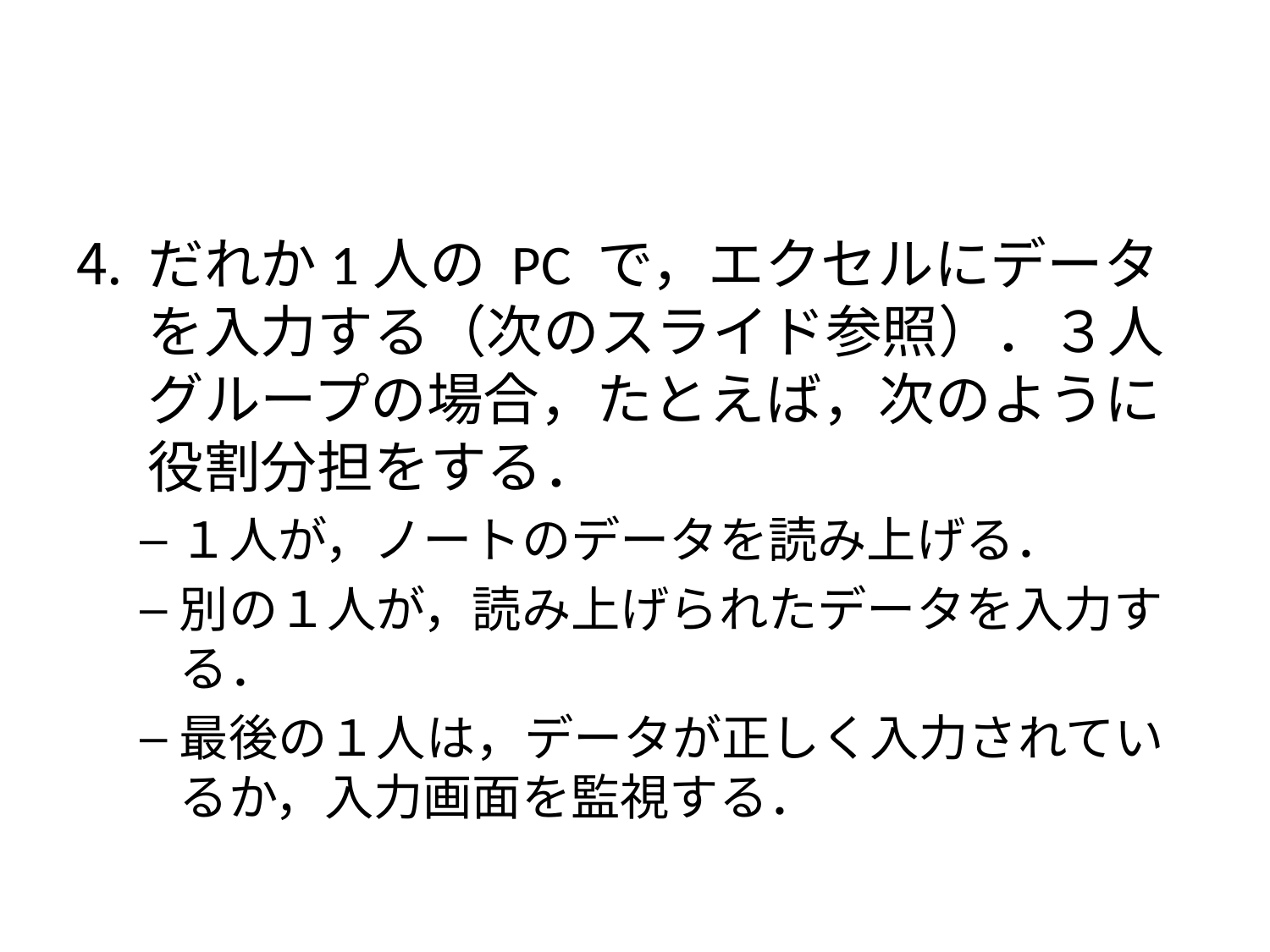

#
だれか1人の PC で，エクセルにデータを入力する（次のスライド参照）．３人グループの場合，たとえば，次のように役割分担をする．
１人が，ノートのデータを読み上げる．
別の１人が，読み上げられたデータを入力する．
最後の１人は，データが正しく入力されているか，入力画面を監視する．